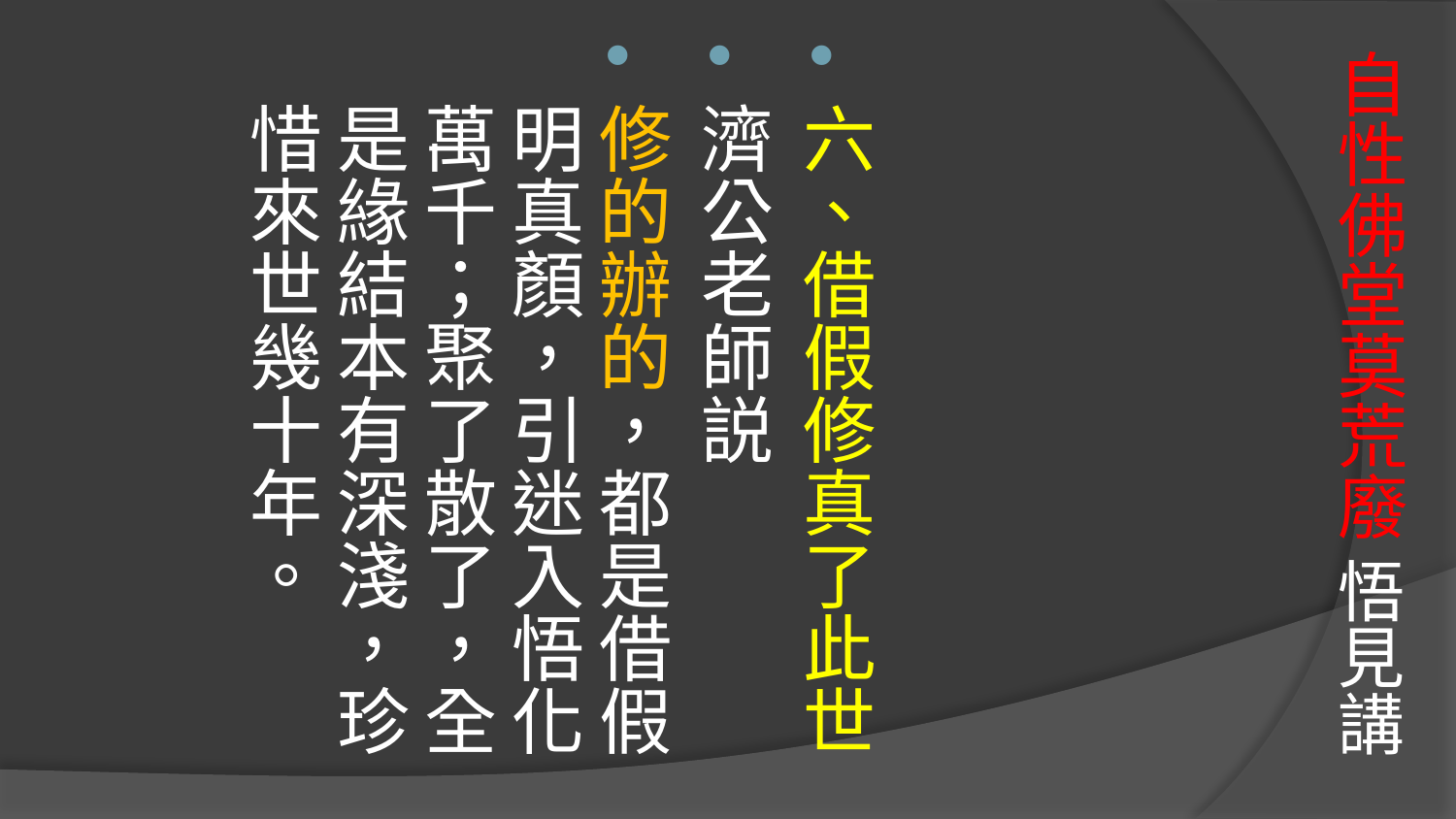

# 自性佛堂莫荒廢 悟見講
六、借假修真了此世
濟公老師説
修的辦的，都是借假明真顏，引迷入悟化萬千；聚了散了，全是緣結本有深淺，珍惜來世幾十年。